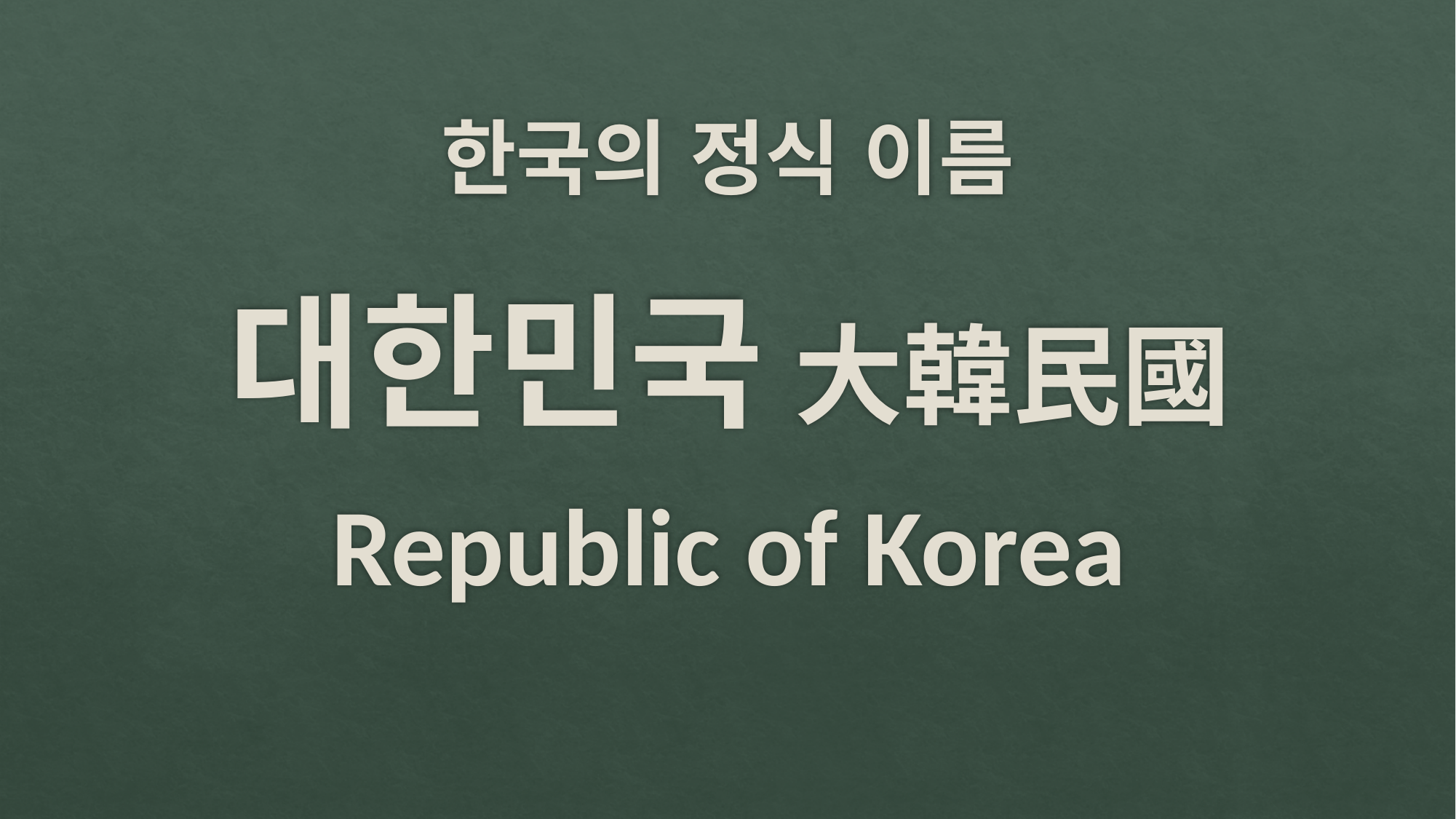

# 한국의 정식 이름
대한민국 大韓民國
Republic of Korea